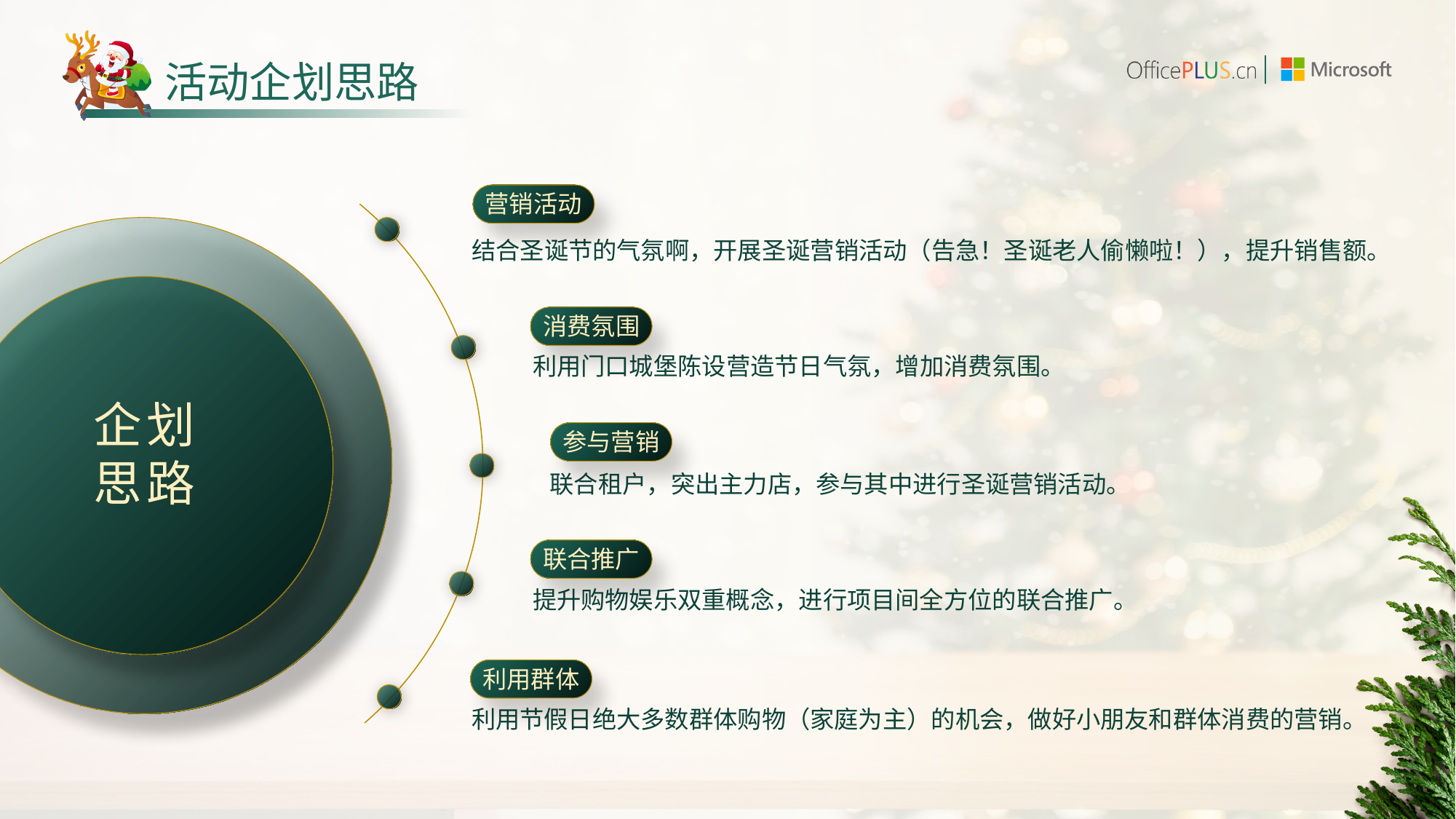

# 活动企划思路

营销活动

企划
思路

结合圣诞节的气氛啊，开展圣诞营销活动（告急！圣诞老人偷懒啦！），提升销售额。

消费氛围

利用门口城堡陈设营造节日气氛，增加消费氛围。

参与营销

联合租户，突出主力店，参与其中进行圣诞营销活动。

联合推广

提升购物娱乐双重概念，进行项目间全方位的联合推广。

利用群体

利用节假日绝大多数群体购物（家庭为主）的机会，做好小朋友和群体消费的营销。